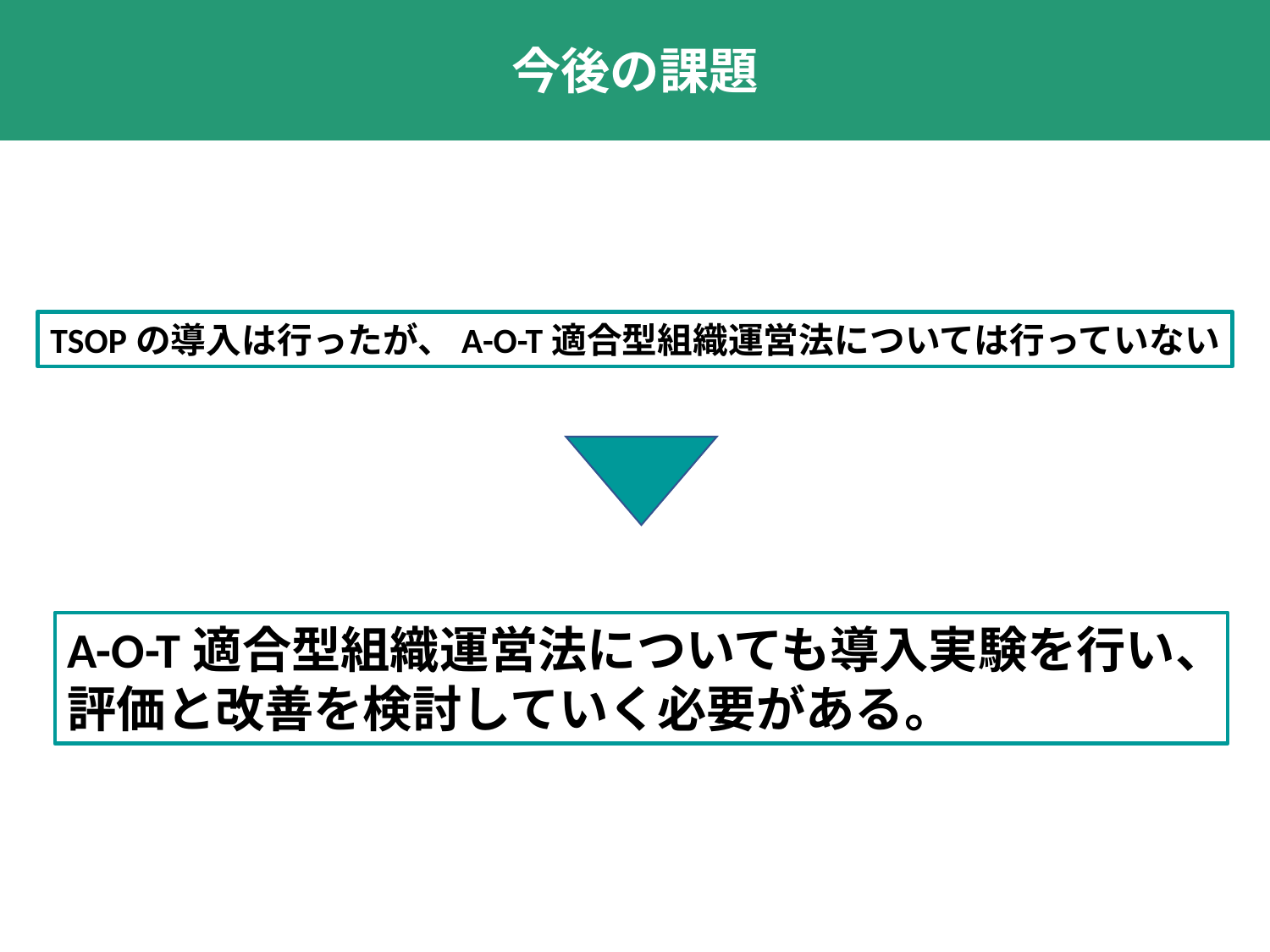

今後の課題
TSOPの導入は行ったが、A-O-T適合型組織運営法については行っていない

A-O-T適合型組織運営法についても導入実験を行い、
評価と改善を検討していく必要がある。